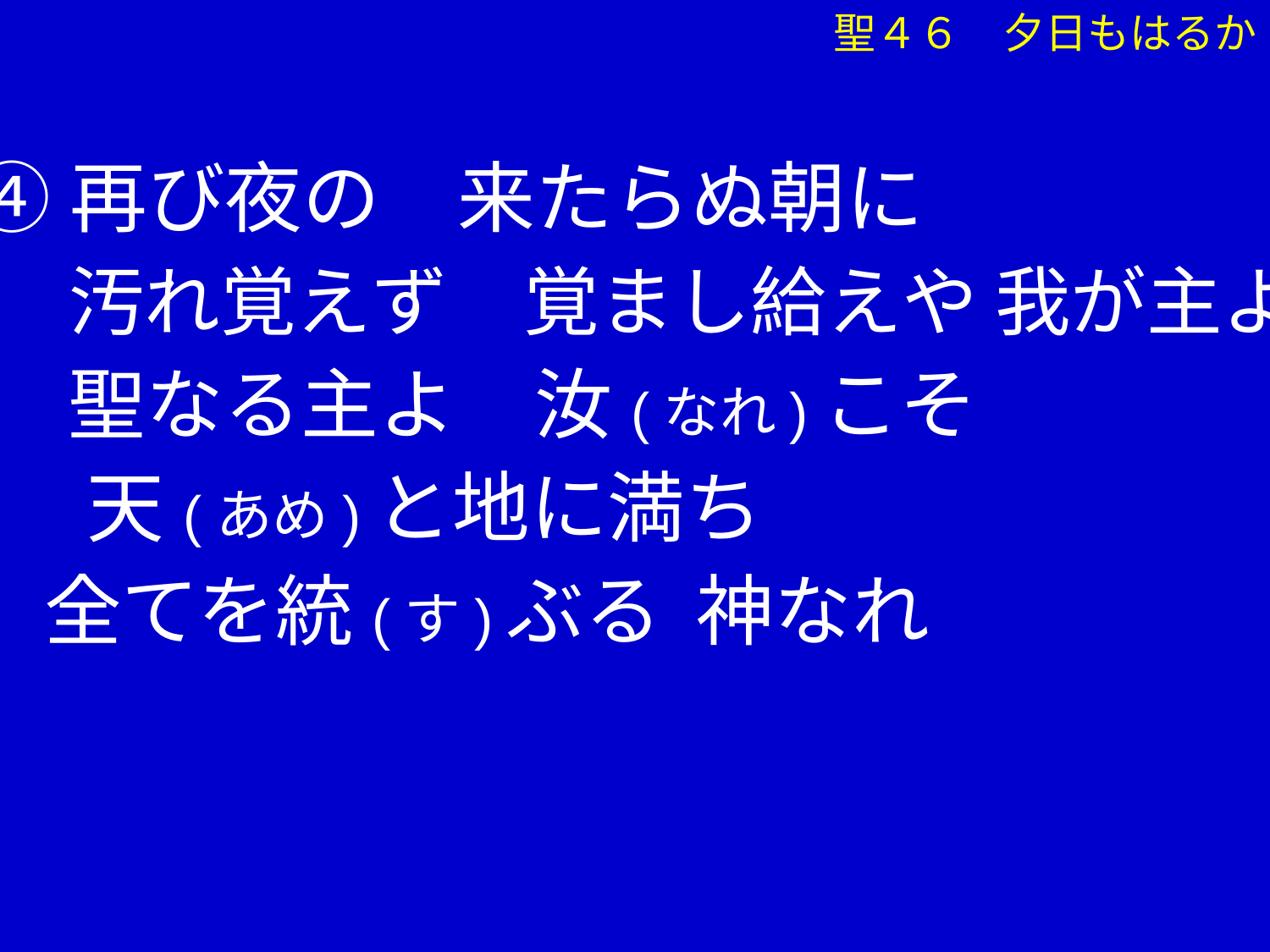

聖４６　夕日もはるか
④再び夜の　来たらぬ朝に
　 汚れ覚えず　覚まし給えや 我が主よ
　 聖なる主よ　汝(なれ)こそ
 　天(あめ)と地に満ち
   全てを統(す)ぶる  神なれ